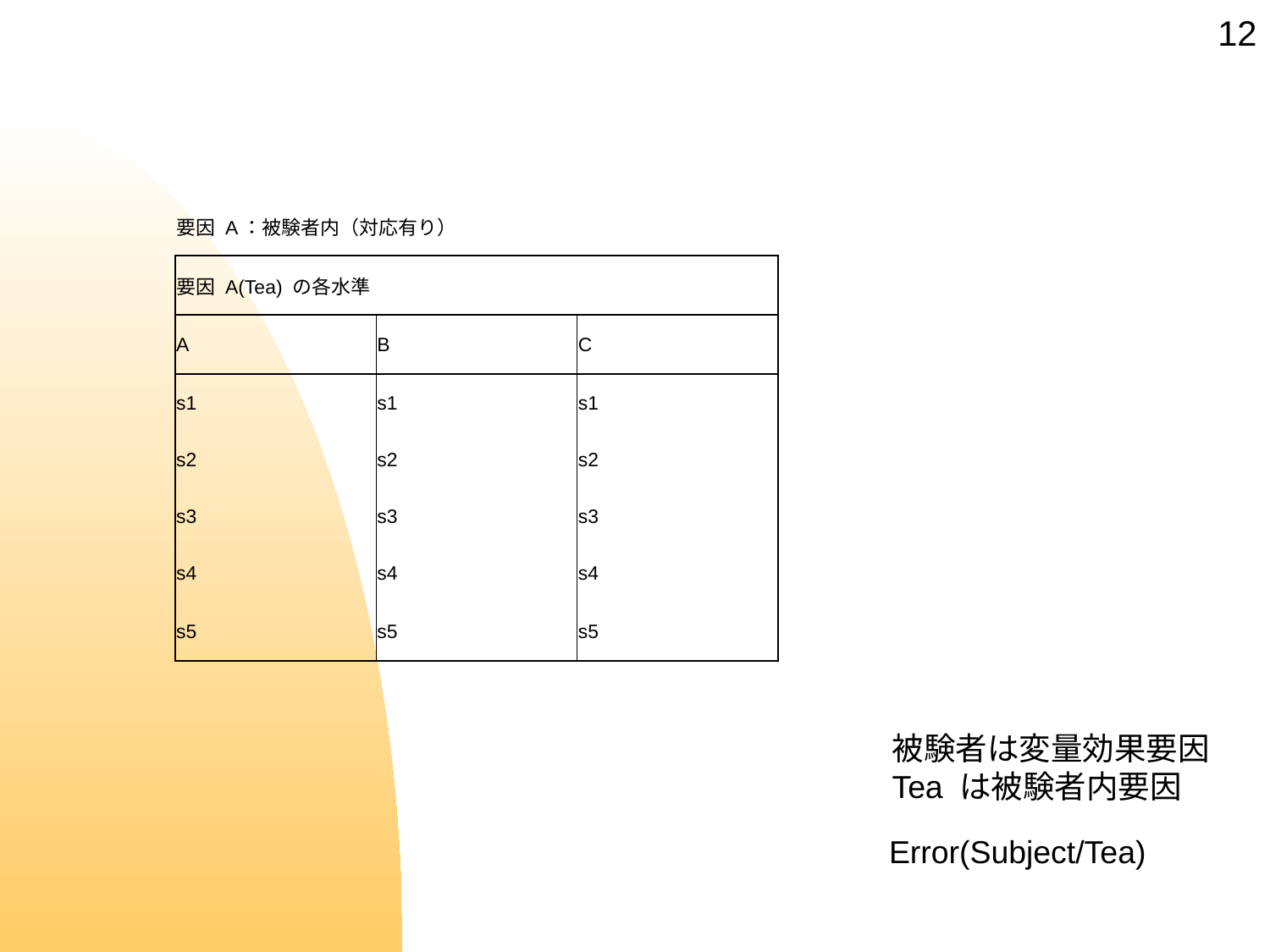

#
12
| 要因 A：被験者内（対応有り） |  |  |
| --- | --- | --- |
| 要因 A(Tea) の各水準 |  |  |
| A | B | C |
| s1 | s1 | s1 |
| s2 | s2 | s2 |
| s3 | s3 | s3 |
| s4 | s4 | s4 |
| s5 | s5 | s5 |
被験者は変量効果要因
Tea は被験者内要因
Error(Subject/Tea)